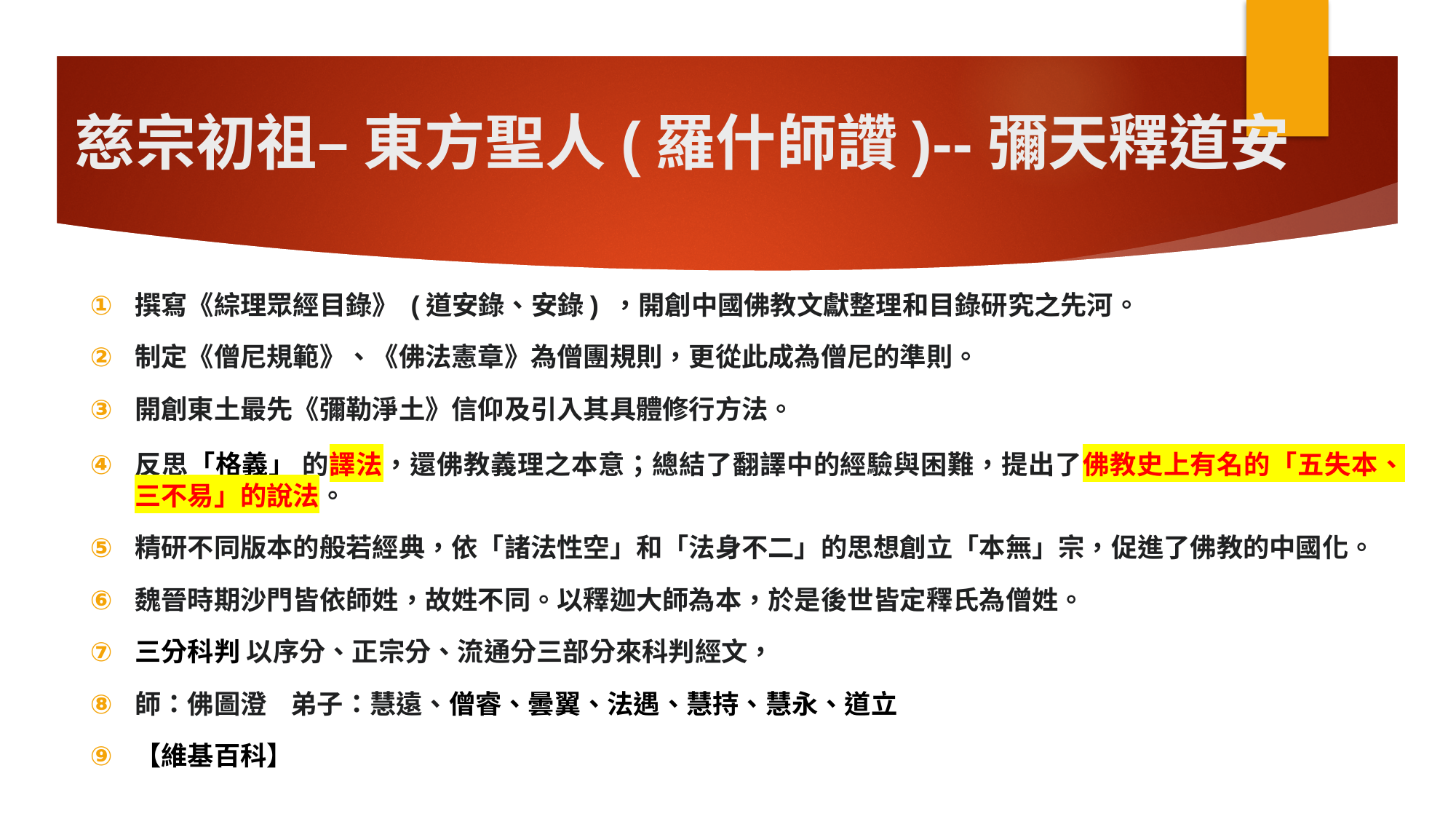

# 慈宗初祖– 東方聖人(羅什師讚)--彌天釋道安
撰寫《綜理眾經目錄》 (道安錄、安錄) ，開創中國佛教文獻整理和目錄研究之先河。
制定《僧尼規範》、《佛法憲章》為僧團規則，更從此成為僧尼的準則。
開創東土最先《彌勒淨土》信仰及引入其具體修行方法。
反思「格義」 的譯法，還佛教義理之本意；總結了翻譯中的經驗與困難，提出了佛教史上有名的「五失本、三不易」的說法。
精研不同版本的般若經典，依「諸法性空」和「法身不二」的思想創立「本無」宗，促進了佛教的中國化。
魏晉時期沙門皆依師姓，故姓不同。以釋迦大師為本，於是後世皆定釋氏為僧姓。
三分科判 以序分、正宗分、流通分三部分來科判經文，
師：佛圖澄    弟子：慧遠、僧睿、曇翼、法遇、慧持、慧永、道立
【維基百科】